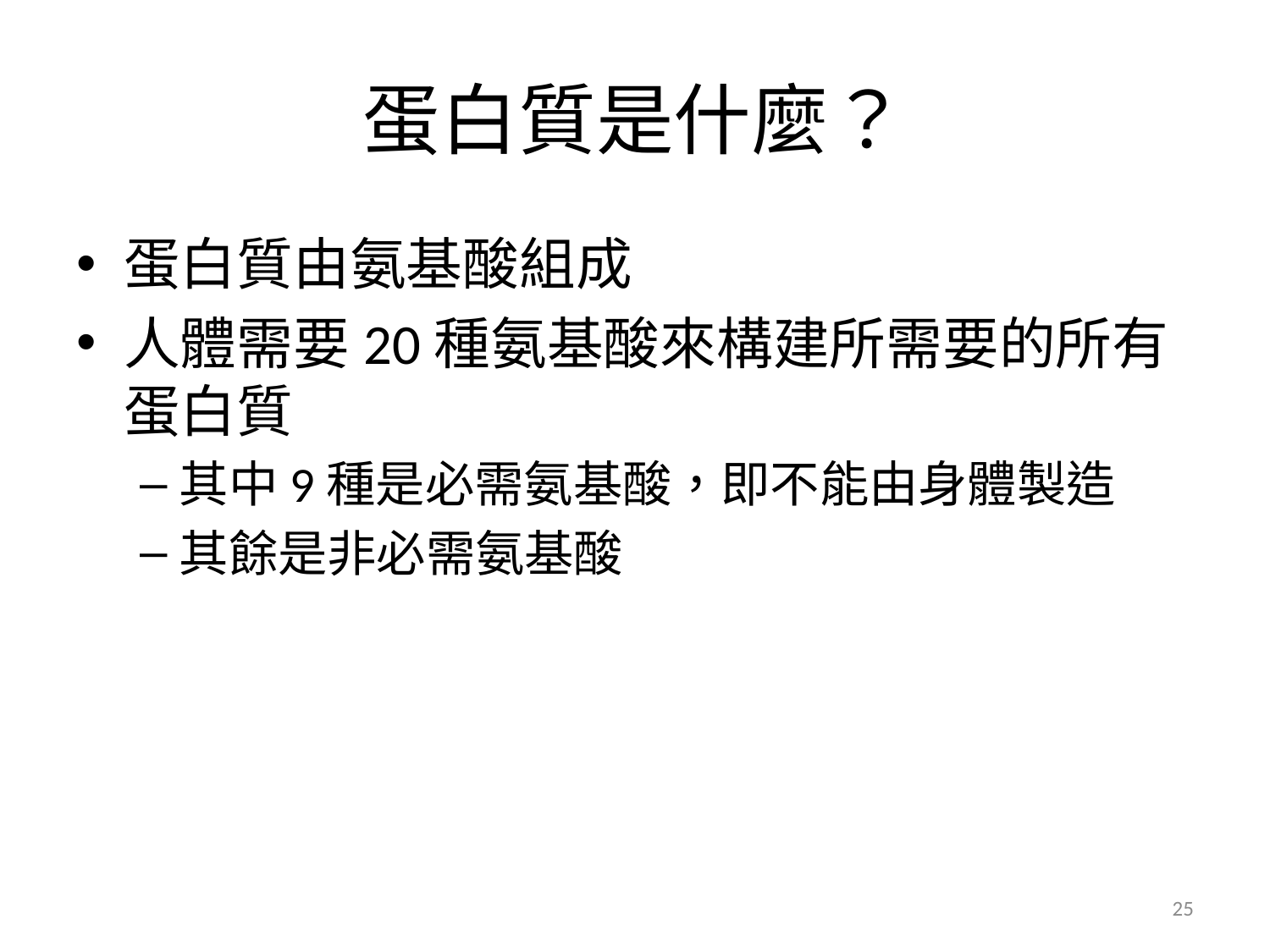

# 蛋白質是什麼？
蛋白質由氨基酸組成
人體需要20種氨基酸來構建所需要的所有蛋白質
其中9種是必需氨基酸，即不能由身體製造
其餘是非必需氨基酸
25